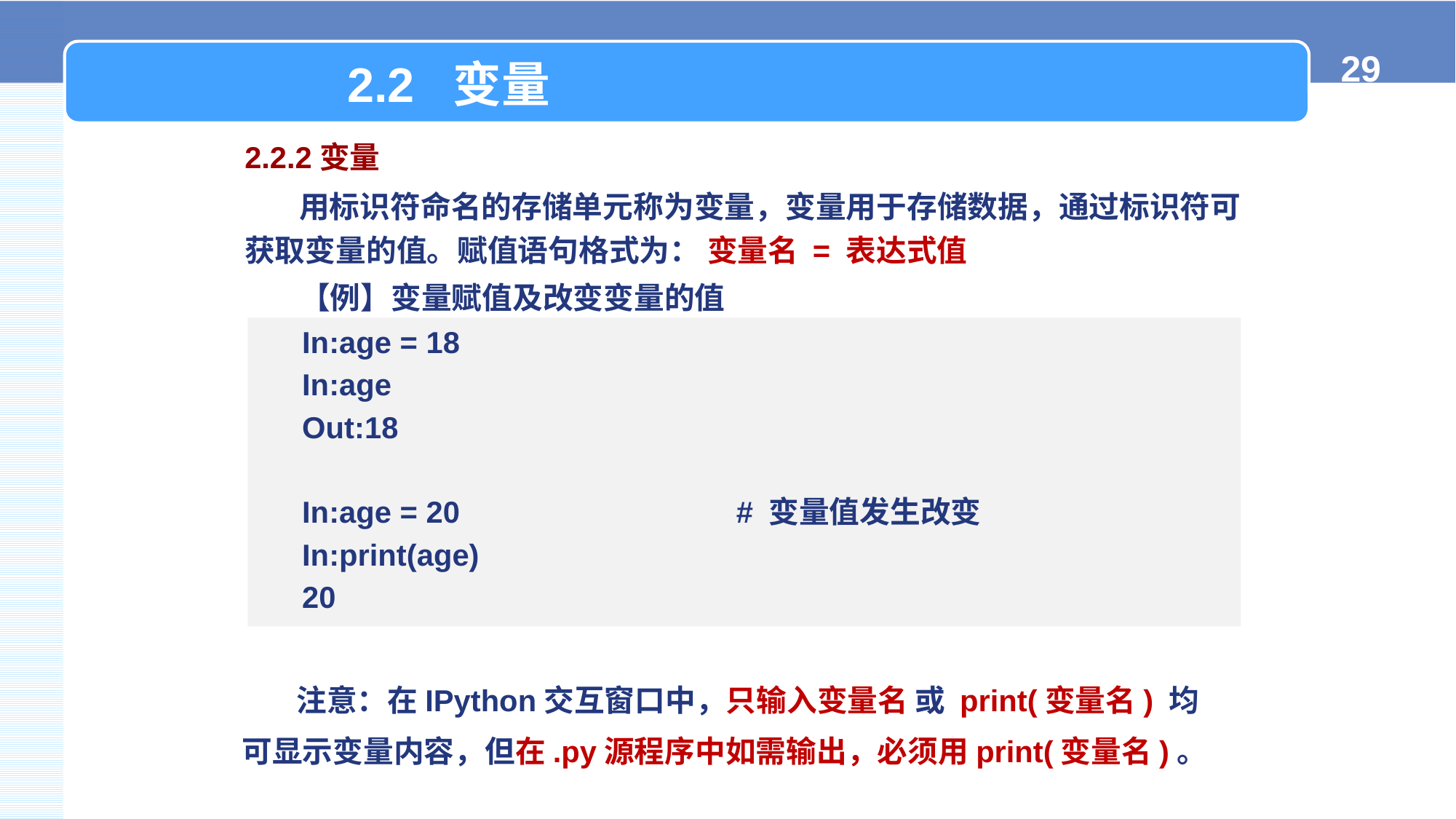

2.2  变量
2.2.2变量
用标识符命名的存储单元称为变量，变量用于存储数据，通过标识符可获取变量的值。赋值语句格式为： 变量名 = 表达式值

【例】变量赋值及改变变量的值
In:age = 18
In:age
Out:18

In:age = 20			# 变量值发生改变
In:print(age)
20
注意：在IPython交互窗口中，只输入变量名 或 print(变量名) 均可显示变量内容，但在.py源程序中如需输出，必须用print(变量名)。